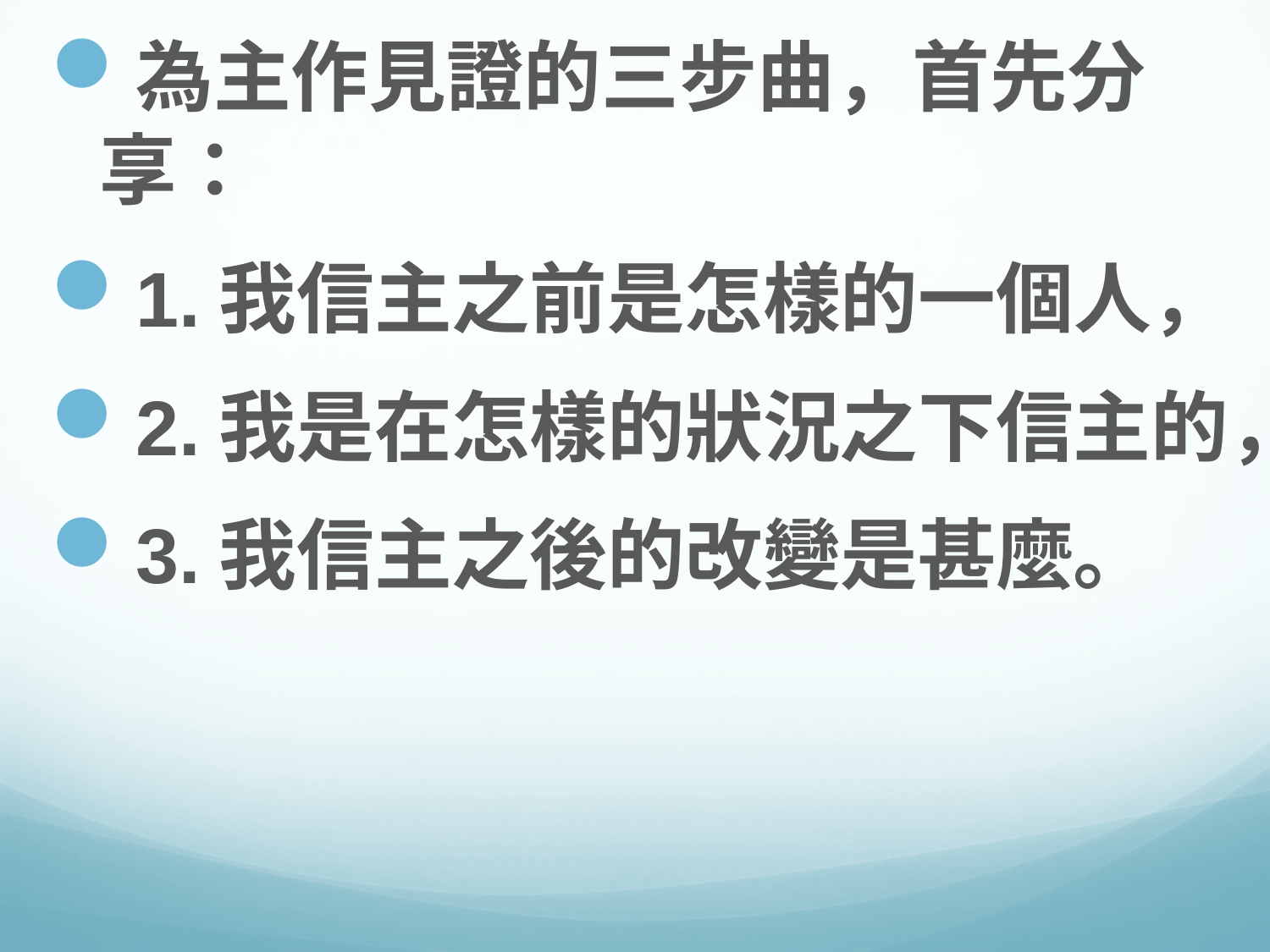

#
為主作見證的三步曲，首先分享：
1.我信主之前是怎樣的一個人，
2.我是在怎樣的狀況之下信主的，
3.我信主之後的改變是甚麼。